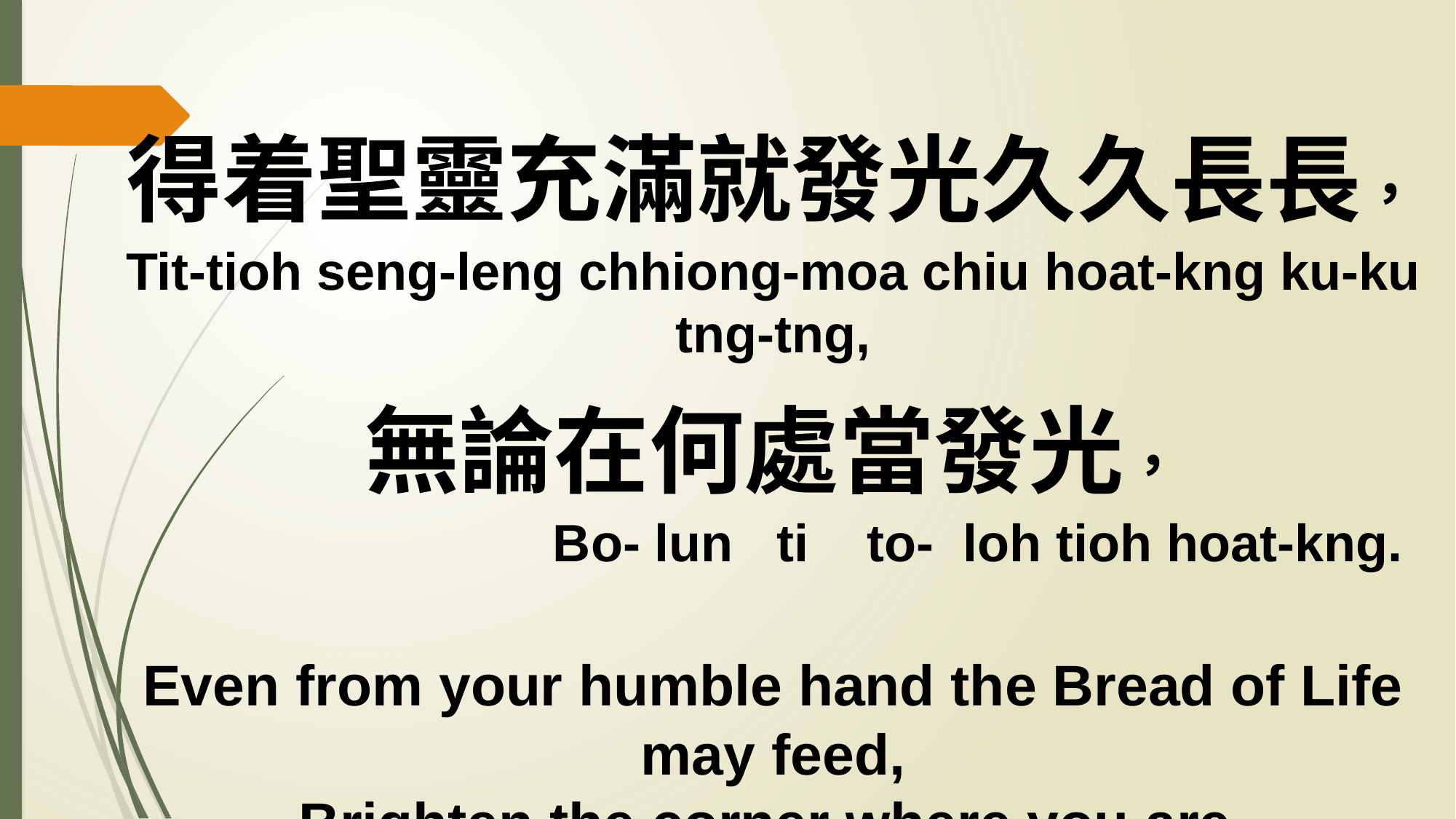

得着聖靈充滿就發光久久長長，
Tit-tioh seng-leng chhiong-moa chiu hoat-kng ku-ku tng-tng,

無論在何處當發光，
                               Bo- lun   ti    to-  loh tioh hoat-kng.

Even from your humble hand the Bread of Life may feed,
Brighten the corner where you are.